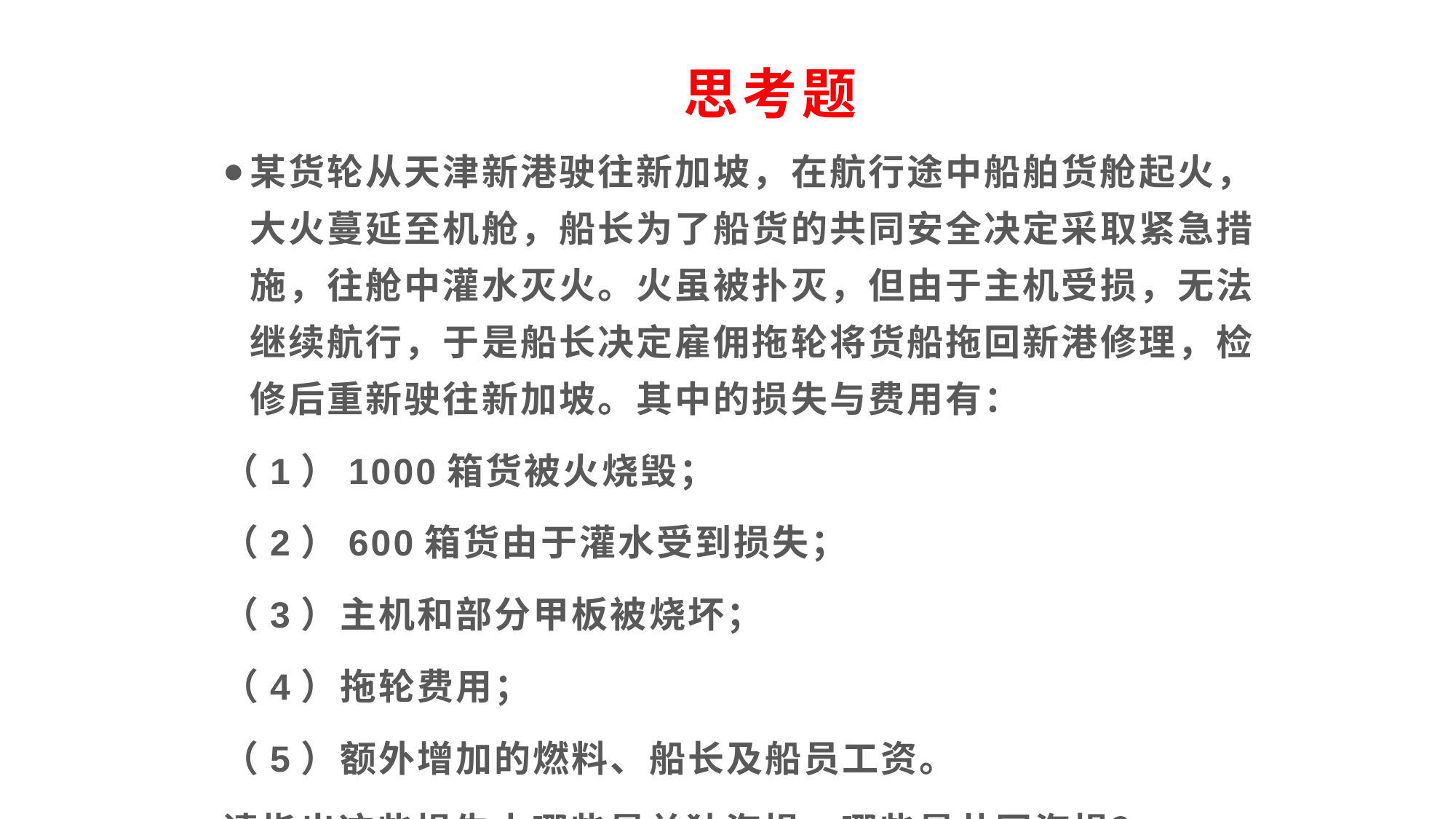

# 思考题
某货轮从天津新港驶往新加坡，在航行途中船舶货舱起火，大火蔓延至机舱，船长为了船货的共同安全决定采取紧急措施，往舱中灌水灭火。火虽被扑灭，但由于主机受损，无法继续航行，于是船长决定雇佣拖轮将货船拖回新港修理，检修后重新驶往新加坡。其中的损失与费用有：
（1）1000箱货被火烧毁；
（2）600箱货由于灌水受到损失；
（3）主机和部分甲板被烧坏；
（4）拖轮费用；
（5）额外增加的燃料、船长及船员工资。
请指出这些损失中哪些是单独海损，哪些是共同海损？